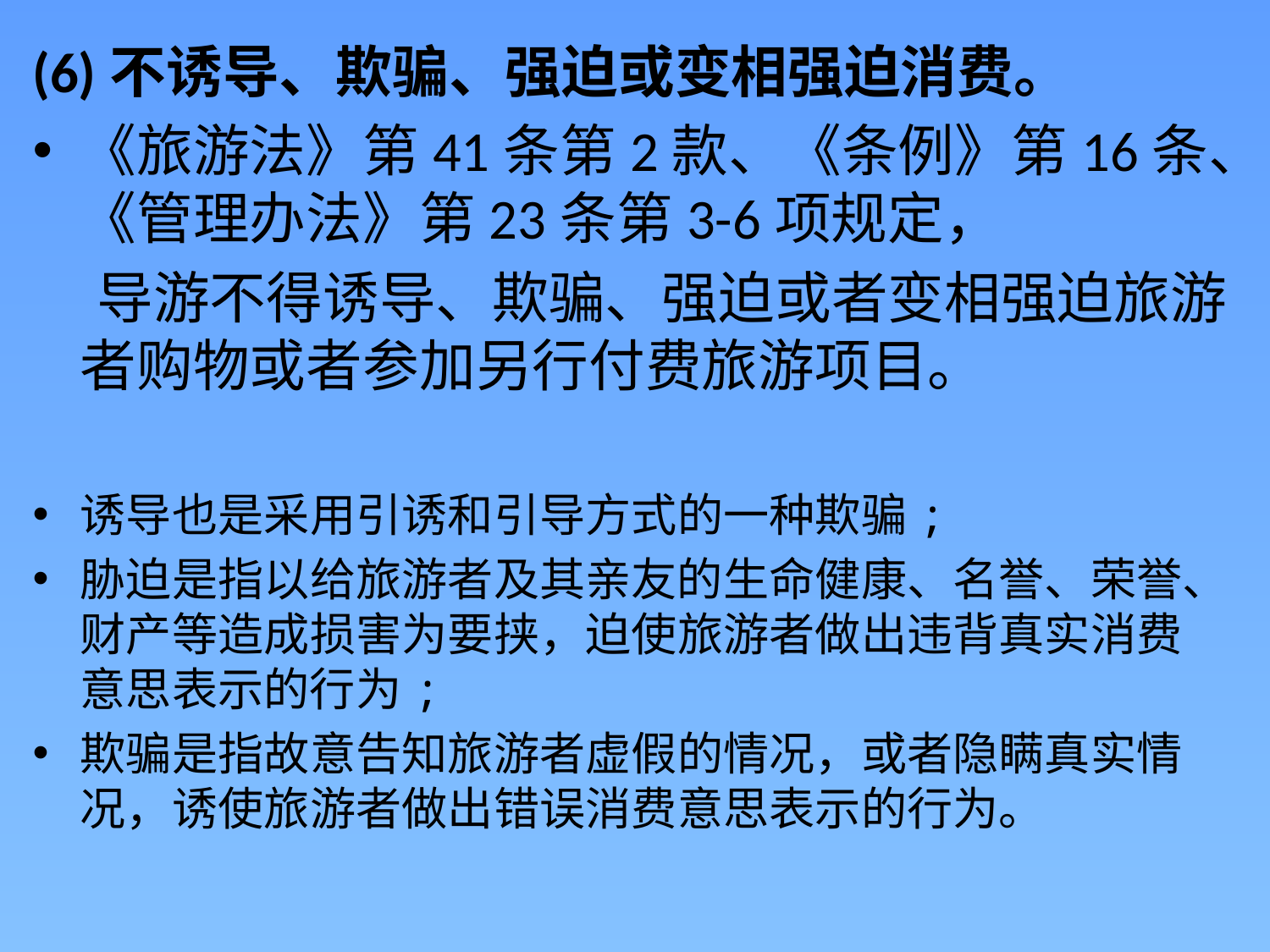

(6)不诱导、欺骗、强迫或变相强迫消费。
《旅游法》第41条第2款、《条例》第16条、《管理办法》第23条第3-6项规定，
    导游不得诱导、欺骗、强迫或者变相强迫旅游者购物或者参加另行付费旅游项目。

诱导也是采用引诱和引导方式的一种欺骗;
胁迫是指以给旅游者及其亲友的生命健康、名誉、荣誉、财产等造成损害为要挟，迫使旅游者做出违背真实消费意思表示的行为;
欺骗是指故意告知旅游者虚假的情况，或者隐瞒真实情况，诱使旅游者做出错误消费意思表示的行为。